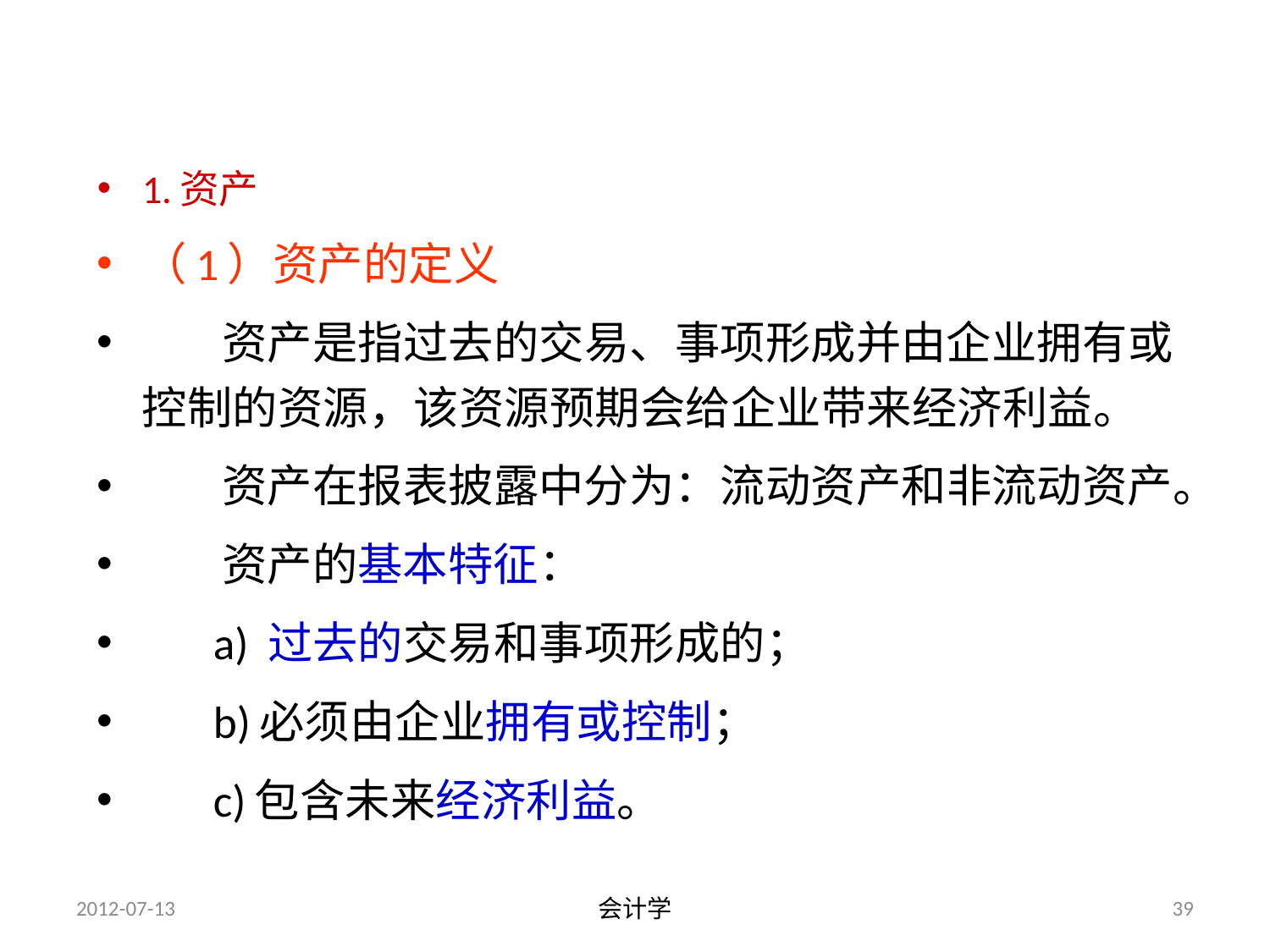

# （一）静态会计要素（资产、负债、所有者权益）
1.资产
（1）资产的定义
       资产是指过去的交易、事项形成并由企业拥有或控制的资源，该资源预期会给企业带来经济利益。
       资产在报表披露中分为：流动资产和非流动资产。
       资产的基本特征：
       a) 过去的交易和事项形成的；
       b)必须由企业拥有或控制；
       c)包含未来经济利益。
2012-07-13
会计学
39